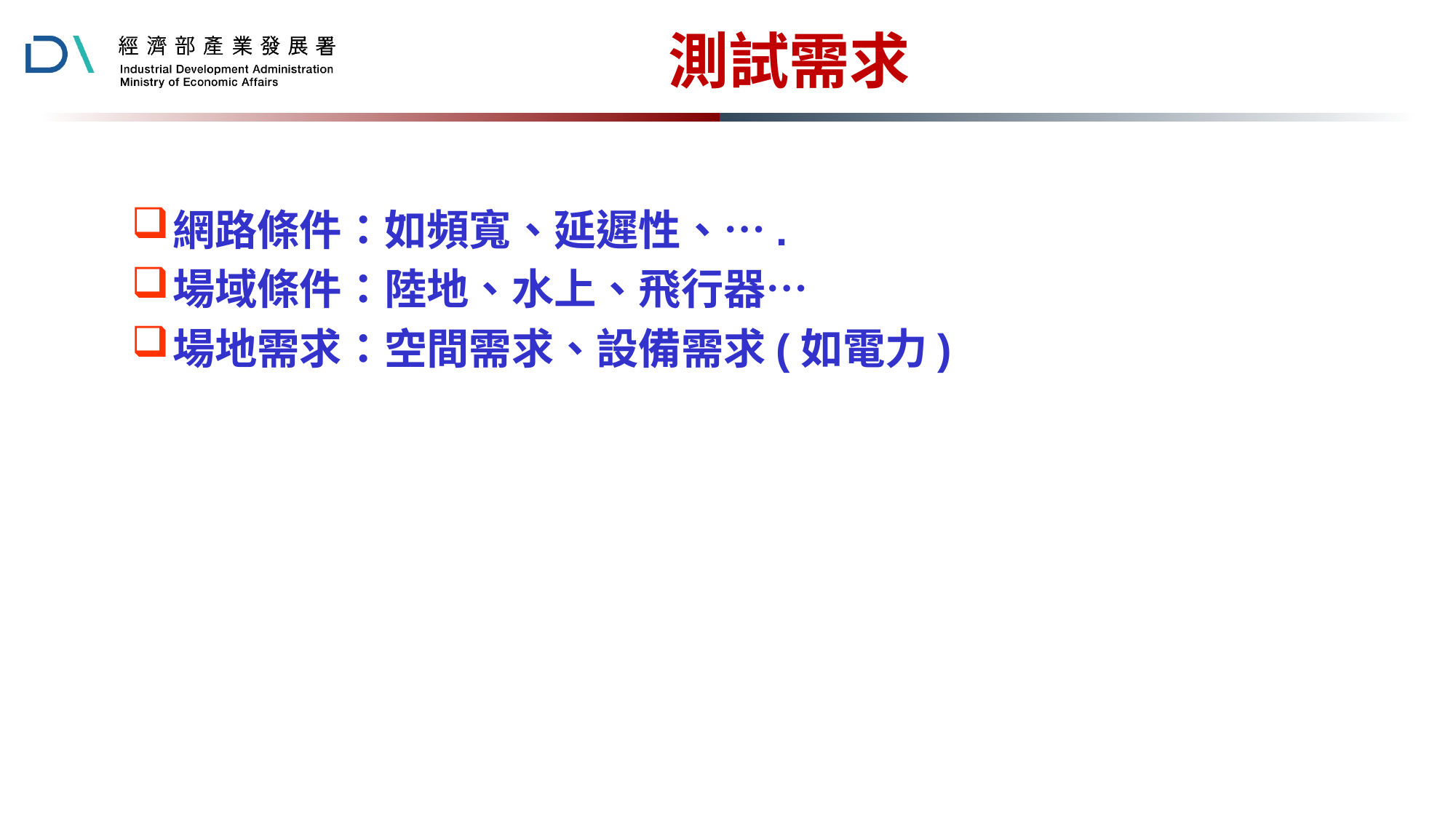

# 測試需求
網路條件：如頻寬、延遲性、….
場域條件：陸地、水上、飛行器…
場地需求：空間需求、設備需求(如電力)